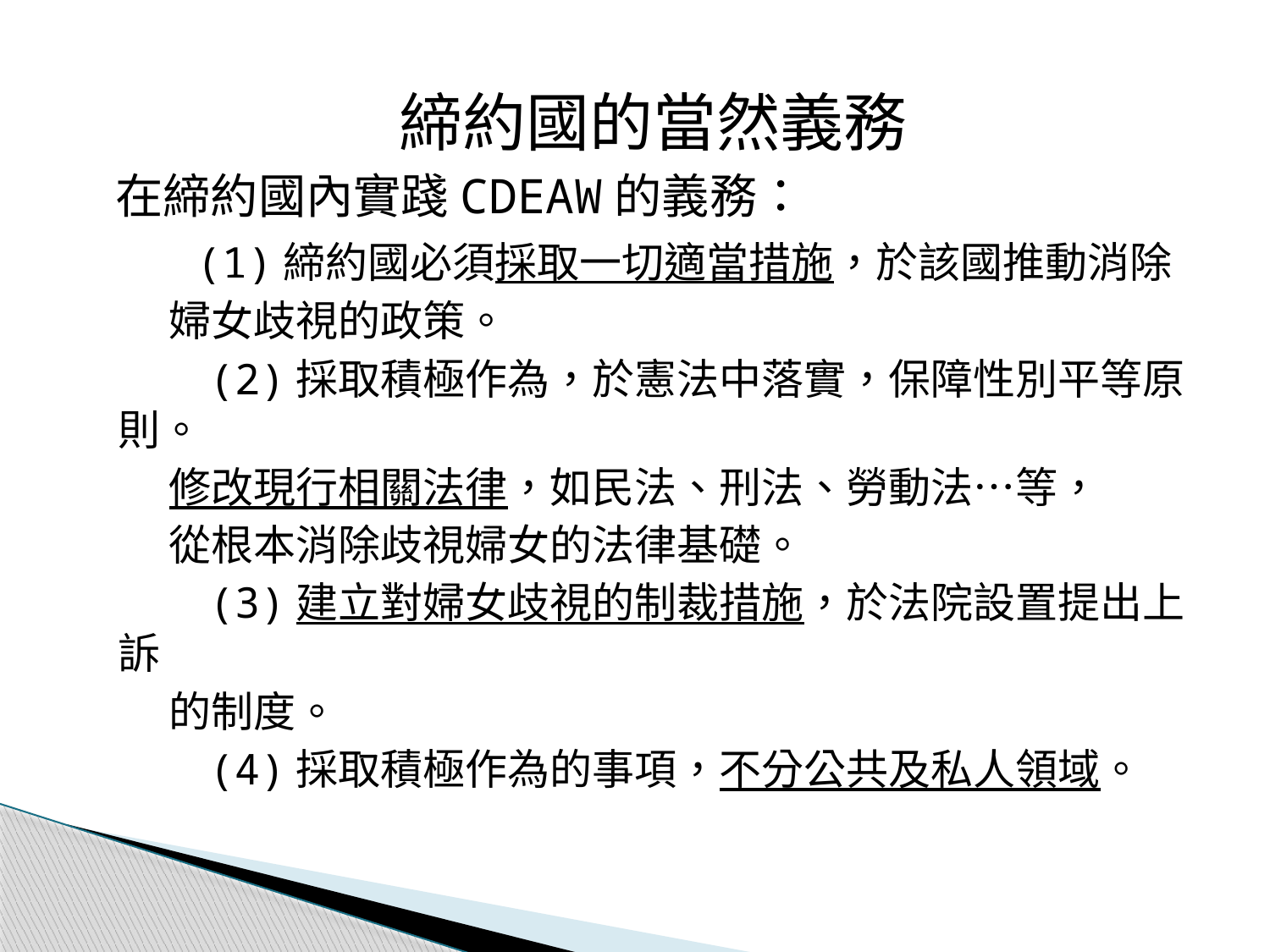

締約國的當然義務
  在締約國內實踐CDEAW的義務：
    (1)締約國必須採取一切適當措施，於該國推動消除
        婦女歧視的政策。
     (2)採取積極作為，於憲法中落實，保障性別平等原則。
        修改現行相關法律，如民法、刑法、勞動法…等，
        從根本消除歧視婦女的法律基礎。
     (3)建立對婦女歧視的制裁措施，於法院設置提出上訴
        的制度。
     (4)採取積極作為的事項，不分公共及私人領域。